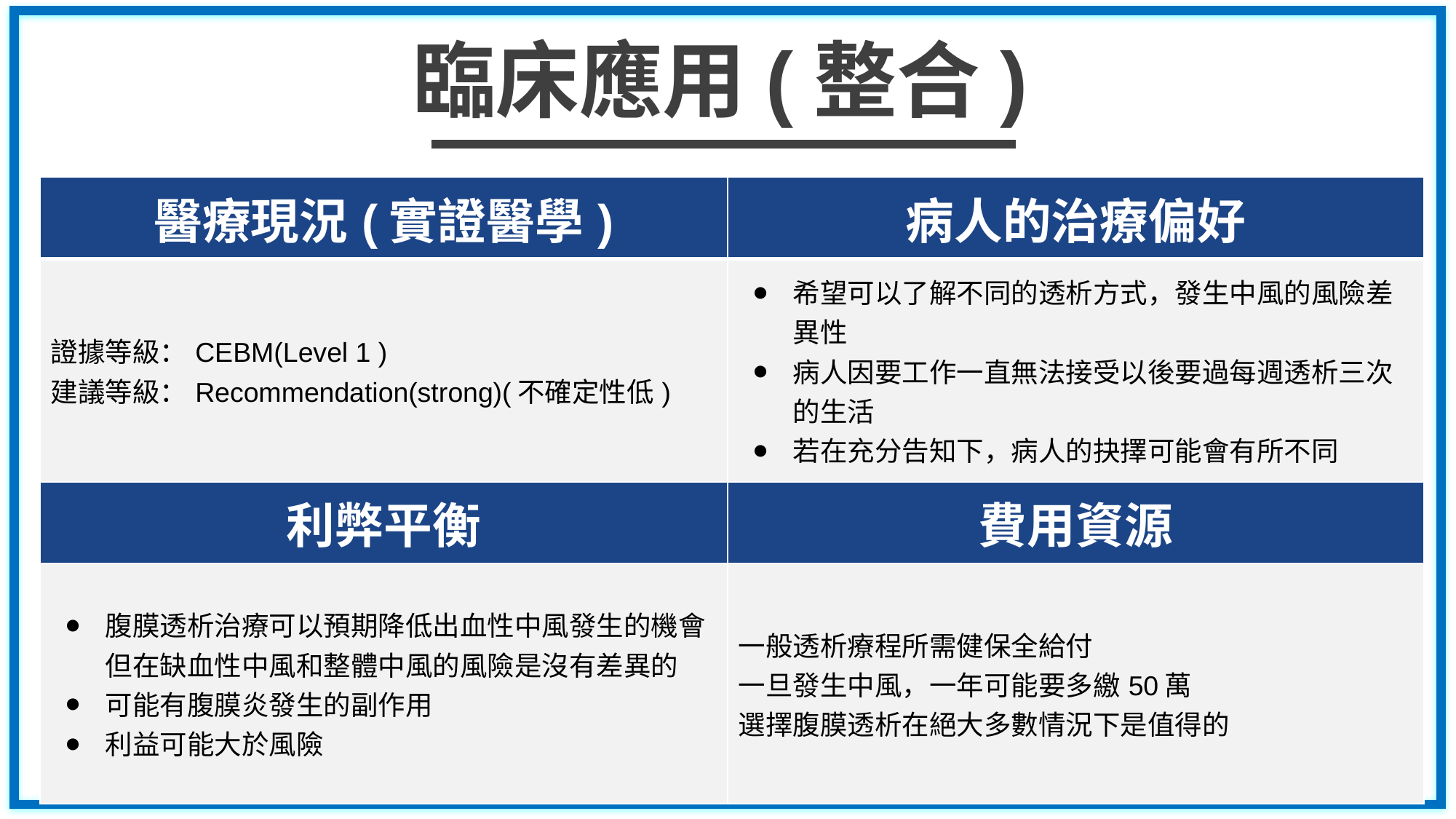

臨床應用(整合)
| 醫療現況(實證醫學) | 病人的治療偏好 |
| --- | --- |
| 證據等級：CEBM(Level 1 ) 建議等級：Recommendation(strong)(不確定性低) | 希望可以了解不同的透析方式，發生中風的風險差異性 病人因要工作一直無法接受以後要過每週透析三次的生活 若在充分告知下，病人的抉擇可能會有所不同 |
| 利弊平衡 | 費用資源 |
| 腹膜透析治療可以預期降低出血性中風發生的機會 但在缺血性中風和整體中風的風險是沒有差異的 可能有腹膜炎發生的副作用 利益可能大於風險 | 一般透析療程所需健保全給付 一旦發生中風，一年可能要多繳50萬 選擇腹膜透析在絕大多數情況下是值得的 |